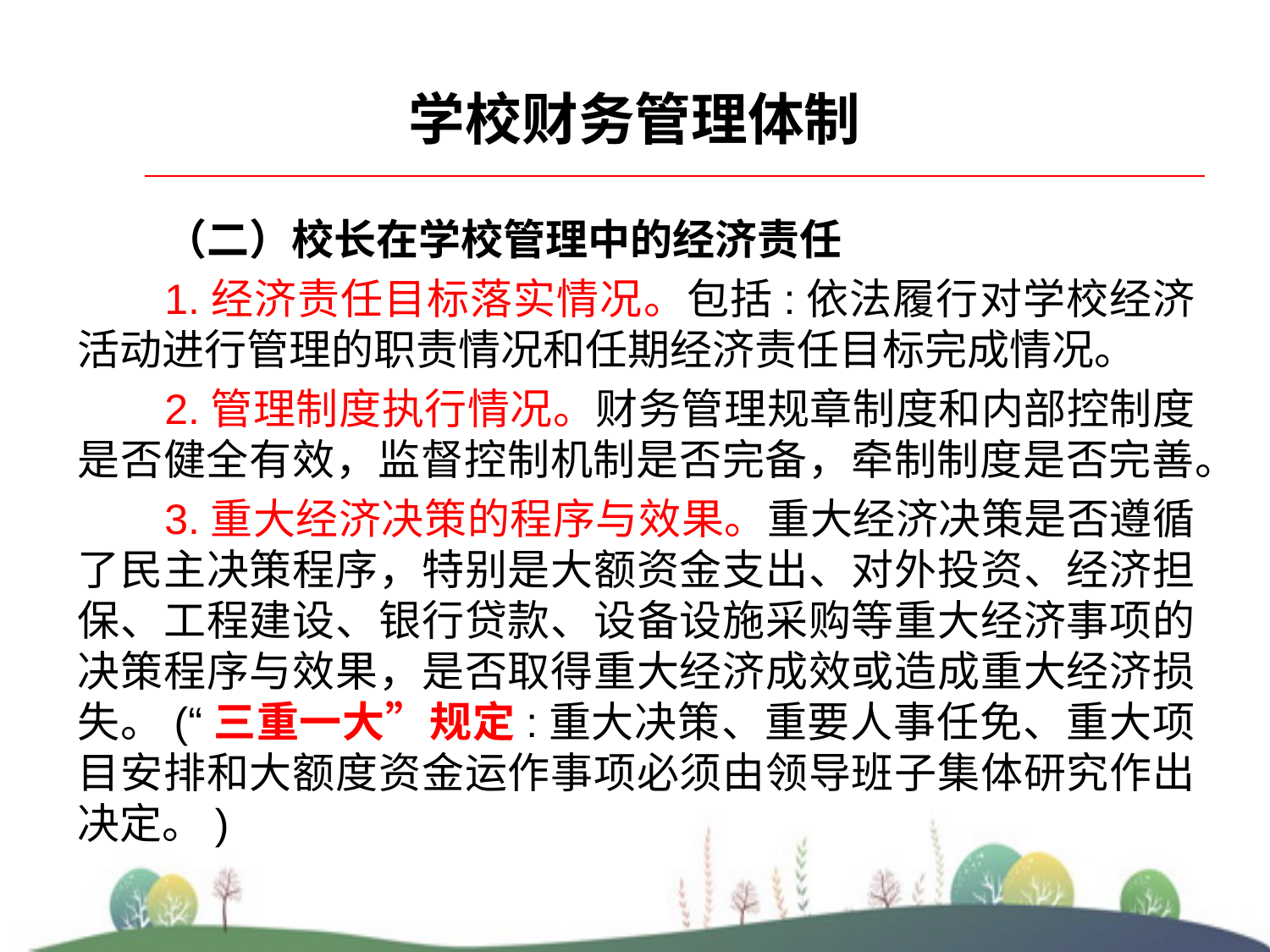

# 学校财务管理体制
（二）校长在学校管理中的经济责任
1.经济责任目标落实情况。包括:依法履行对学校经济活动进行管理的职责情况和任期经济责任目标完成情况。
2.管理制度执行情况。财务管理规章制度和内部控制度是否健全有效，监督控制机制是否完备，牵制制度是否完善。
3.重大经济决策的程序与效果。重大经济决策是否遵循了民主决策程序，特别是大额资金支出、对外投资、经济担保、工程建设、银行贷款、设备设施采购等重大经济事项的决策程序与效果，是否取得重大经济成效或造成重大经济损失。(“三重一大”规定:重大决策、重要人事任免、重大项目安排和大额度资金运作事项必须由领导班子集体研究作出决定。)